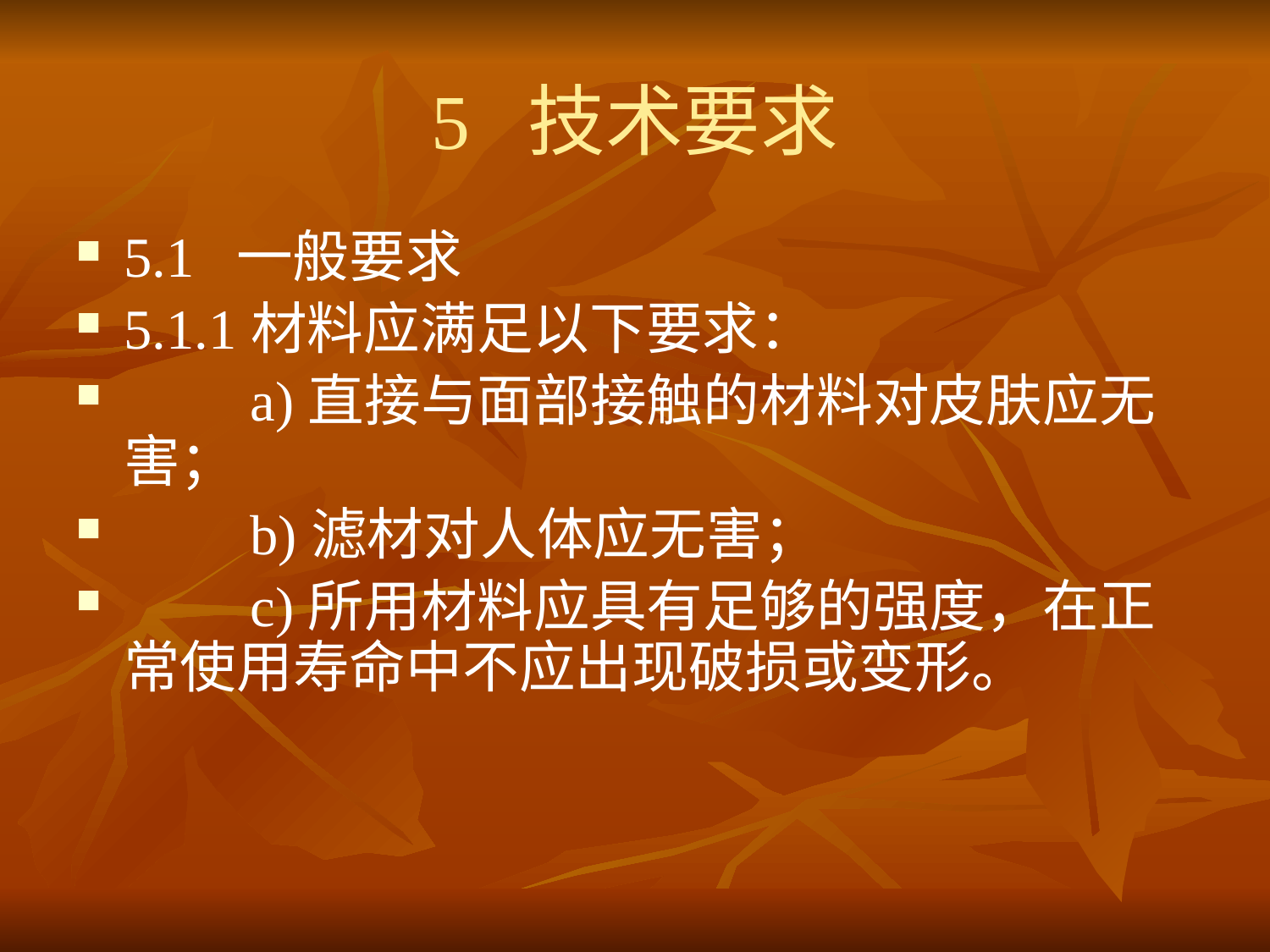

# 5  技术要求
5.1  一般要求
5.1.1材料应满足以下要求：
　　a)直接与面部接触的材料对皮肤应无害；
　　b)滤材对人体应无害；
　　c)所用材料应具有足够的强度，在正常使用寿命中不应出现破损或变形。